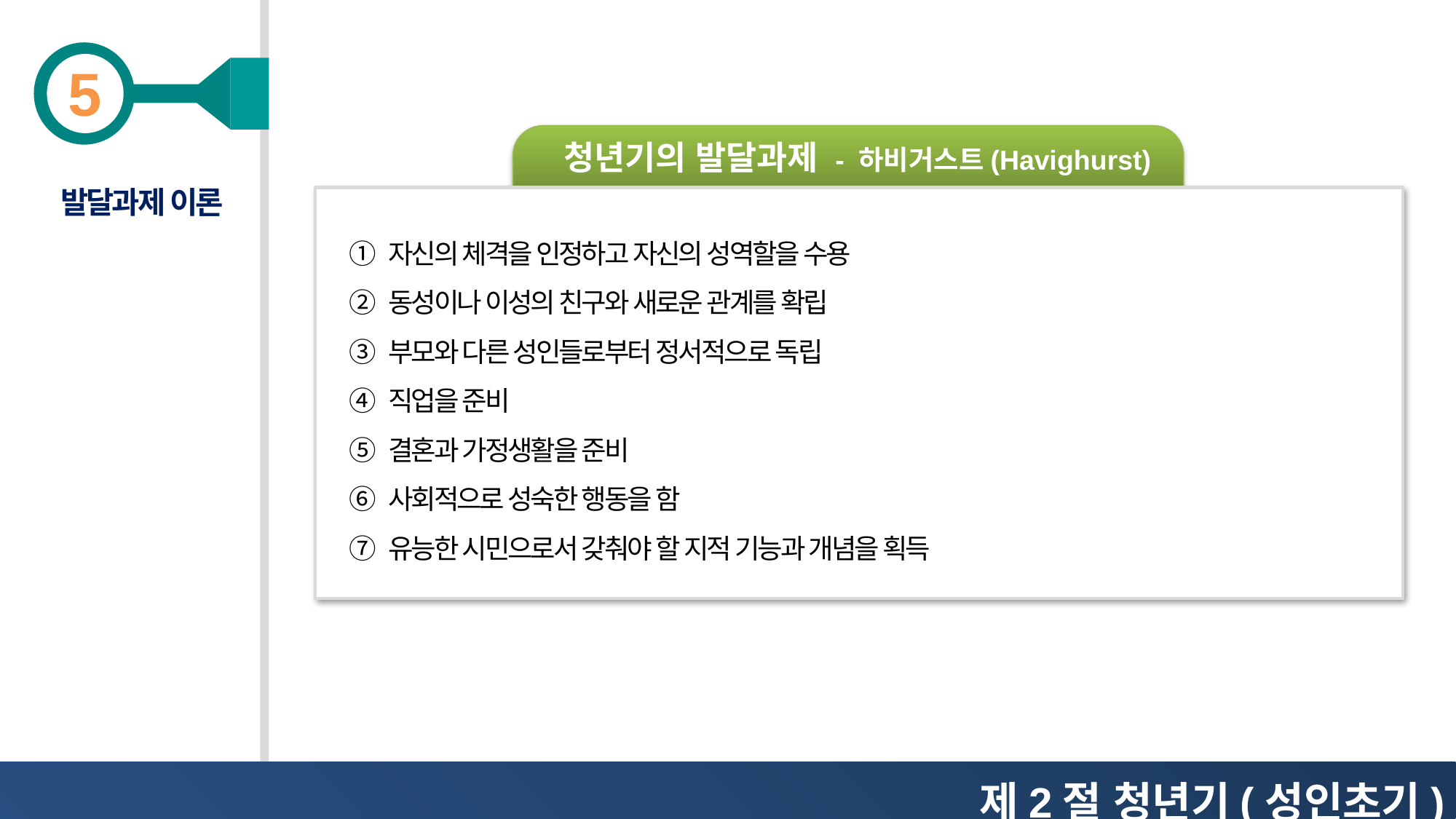

청년기의 발달과제 - 하비거스트(Havighurst)
발달과제 이론

① 자신의 체격을 인정하고 자신의 성역할을 수용
② 동성이나 이성의 친구와 새로운 관계를 확립
③ 부모와 다른 성인들로부터 정서적으로 독립
④ 직업을 준비
⑤ 결혼과 가정생활을 준비
⑥ 사회적으로 성숙한 행동을 함
⑦ 유능한 시민으로서 갖춰야 할 지적 기능과 개념을 획득
제2절 청년기(성인초기)